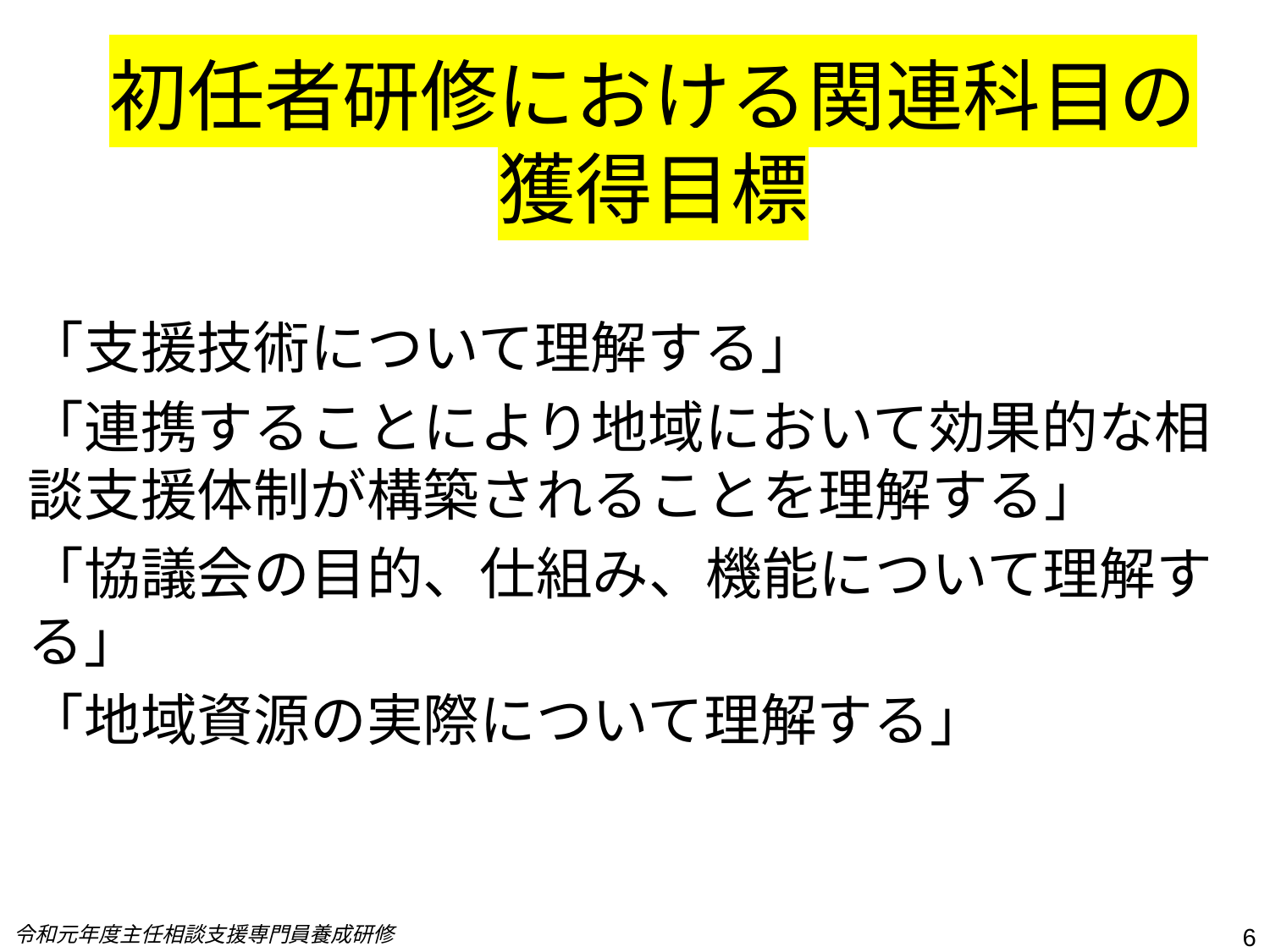

# 初任者研修における関連科目の獲得目標
「支援技術について理解する」
「連携することにより地域において効果的な相談支援体制が構築されることを理解する」
「協議会の目的、仕組み、機能について理解する」
「地域資源の実際について理解する」
令和元年度主任相談支援専門員養成研修
6